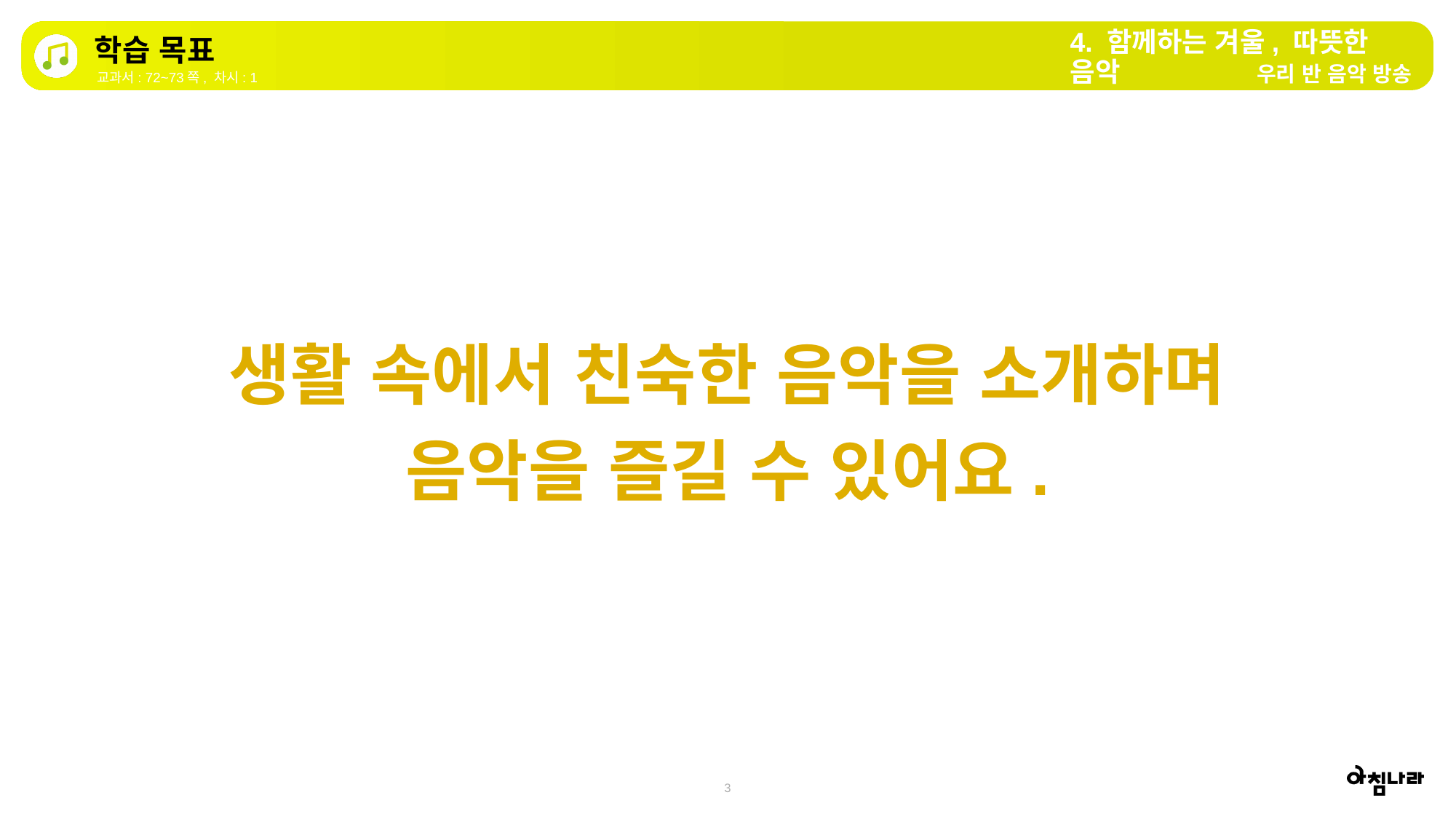

4. 함께하는 겨울, 따뜻한 음악
학습 목표
우리 반 음악 방송
교과서: 72~73쪽, 차시: 1
생활 속에서 친숙한 음악을 소개하며 음악을 즐길 수 있어요.
3